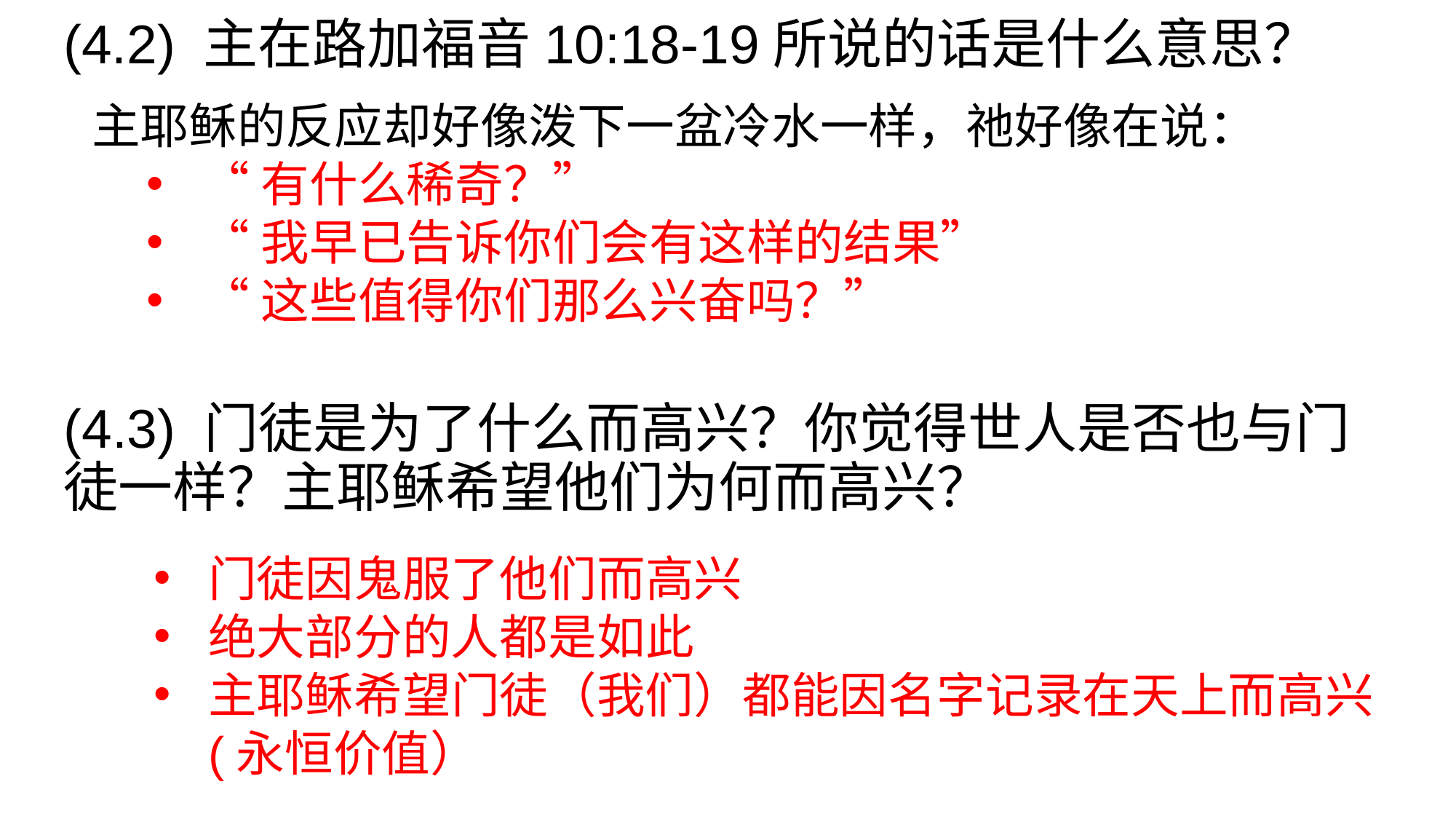

(4.2) 主在路加福音10:18-19所说的话是什么意思？
主耶稣的反应却好像泼下一盆冷水一样，祂好像在说：
“有什么稀奇？”
“我早已告诉你们会有这样的结果”
“这些值得你们那么兴奋吗？”
# (4.3) 门徒是为了什么而高兴？你觉得世人是否也与门徒一样？主耶稣希望他们为何而高兴？
门徒因鬼服了他们而高兴
绝大部分的人都是如此
主耶稣希望门徒（我们）都能因名字记录在天上而高兴 (永恒价值）
此照片，作者: 未知作者，许可证: CC BY